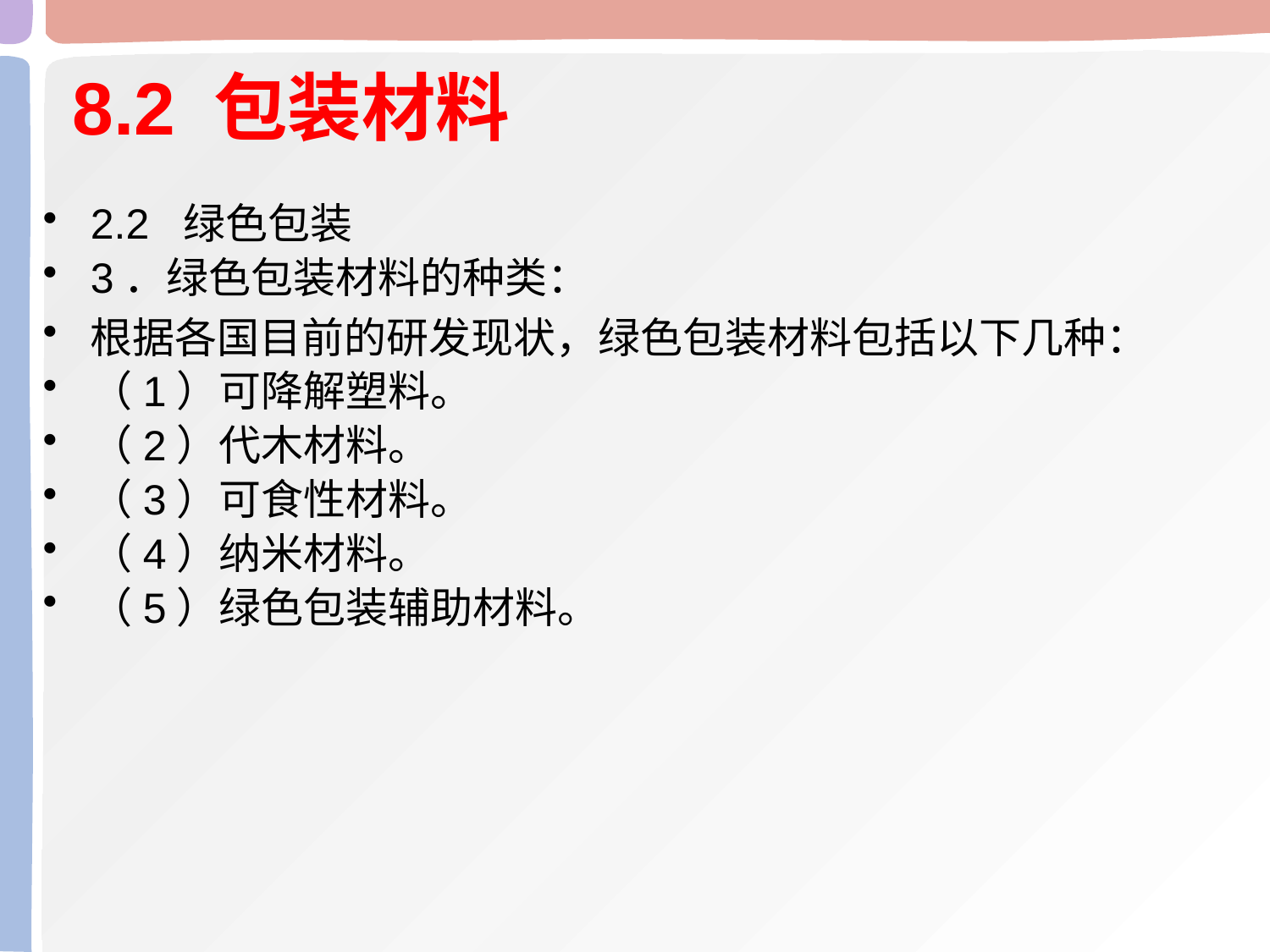

# 8.2 包装材料
2.2  绿色包装
3．绿色包装材料的种类：
根据各国目前的研发现状，绿色包装材料包括以下几种：
（1）可降解塑料。
（2）代木材料。
（3）可食性材料。
（4）纳米材料。
（5）绿色包装辅助材料。